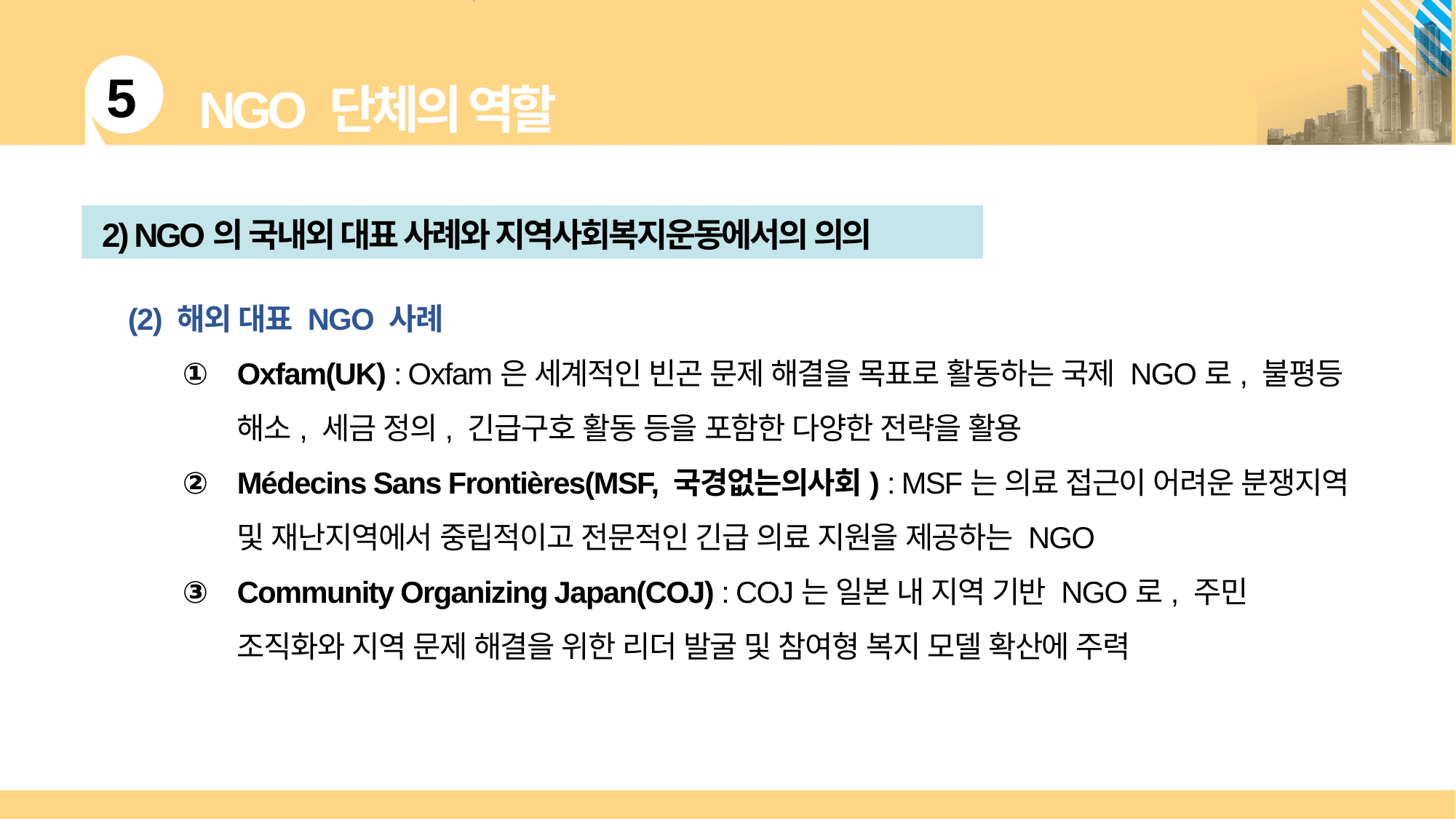

2) NGO의 국내외 대표 사례와 지역사회복지운동에서의 의의
(2) 해외 대표 NGO 사례
Oxfam(UK) : Oxfam은 세계적인 빈곤 문제 해결을 목표로 활동하는 국제 NGO로, 불평등 해소, 세금 정의, 긴급구호 활동 등을 포함한 다양한 전략을 활용
Médecins Sans Frontières(MSF, 국경없는의사회) : MSF는 의료 접근이 어려운 분쟁지역 및 재난지역에서 중립적이고 전문적인 긴급 의료 지원을 제공하는 NGO
Community Organizing Japan(COJ) : COJ는 일본 내 지역 기반 NGO로, 주민 조직화와 지역 문제 해결을 위한 리더 발굴 및 참여형 복지 모델 확산에 주력